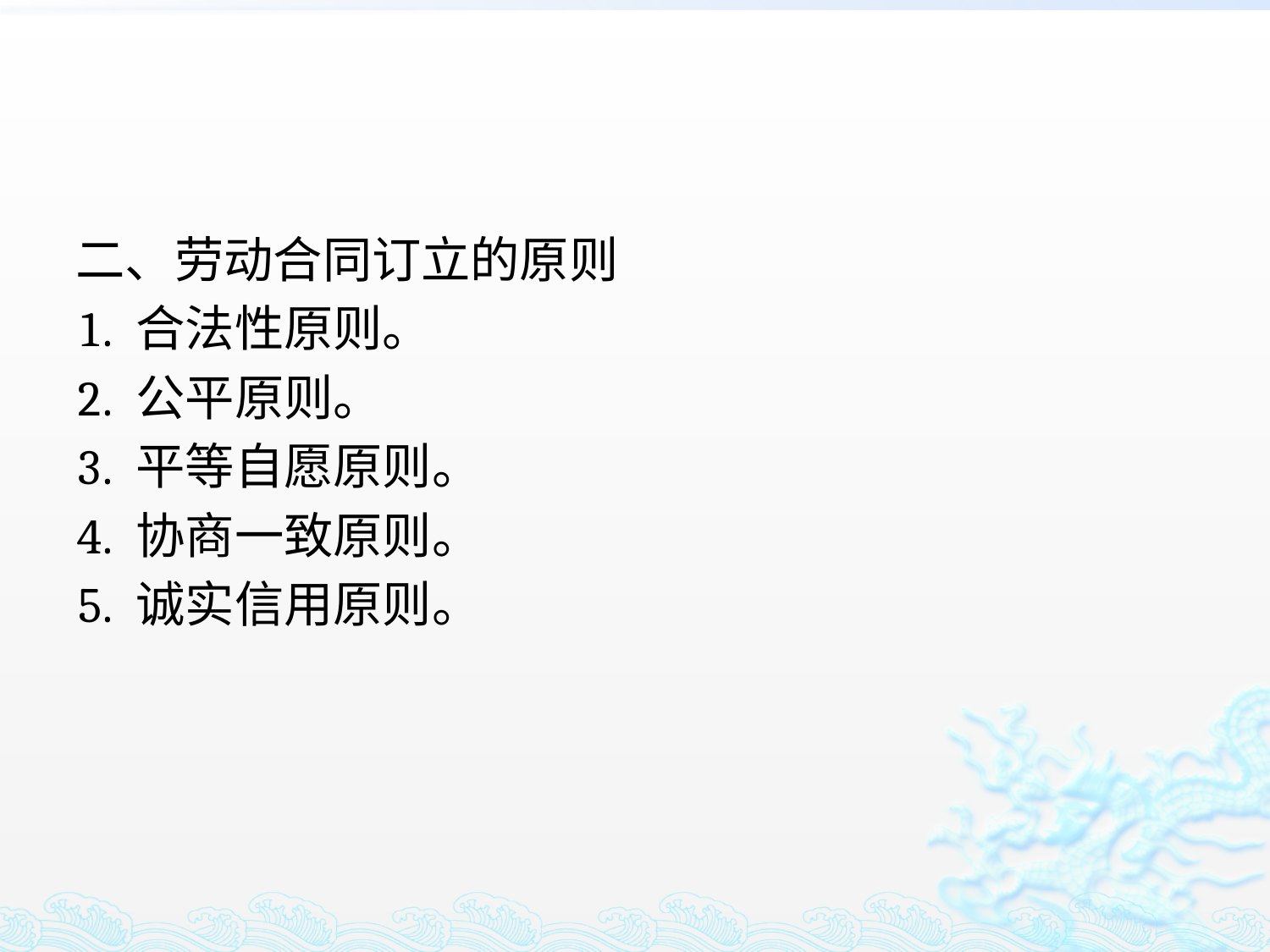

#
二、劳动合同订立的原则
1. 合法性原则。
2. 公平原则。
3. 平等自愿原则。
4. 协商一致原则。
5. 诚实信用原则。